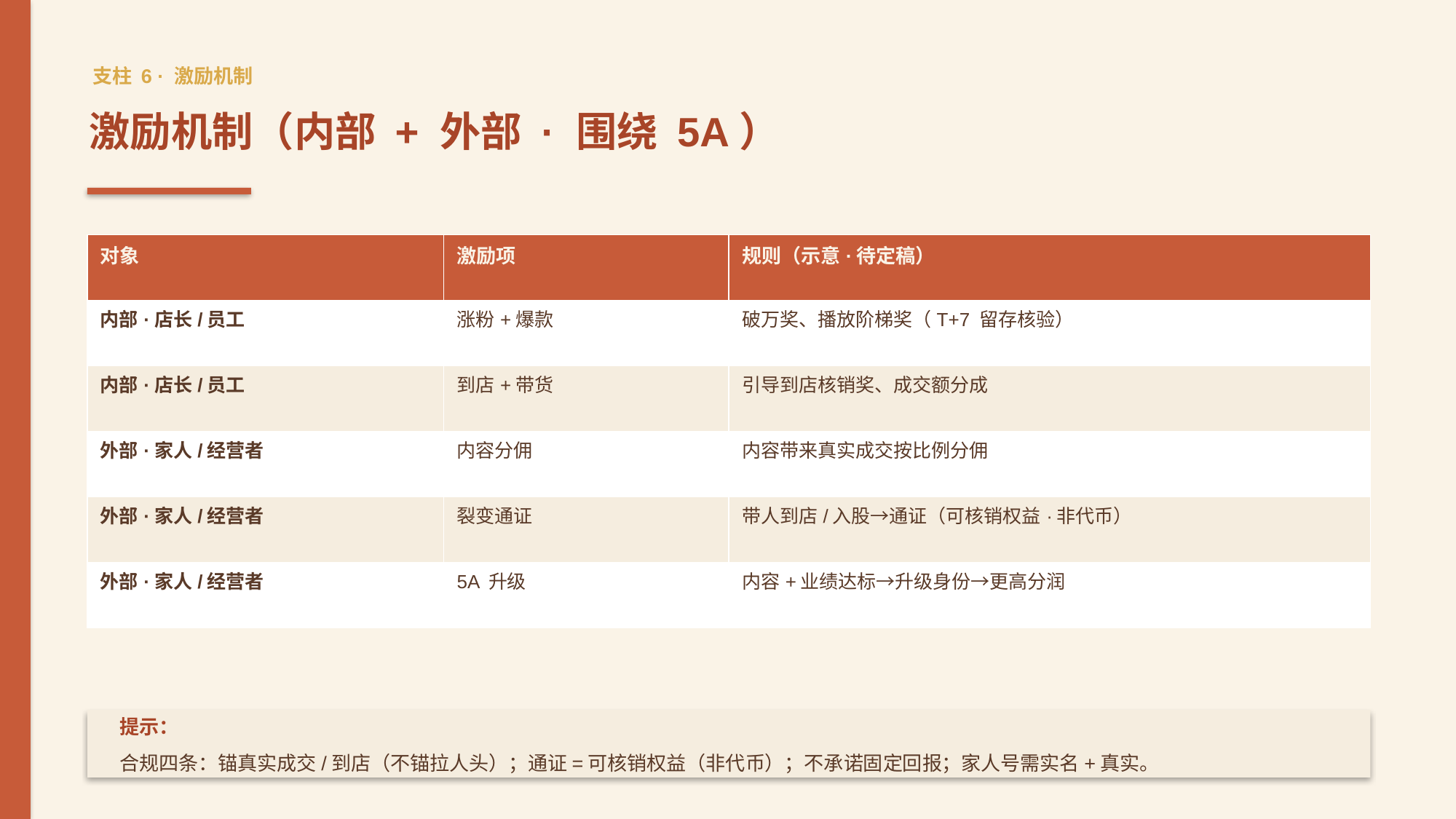

支柱 6 · 激励机制
激励机制（内部 + 外部 · 围绕 5A）

| 对象 | 激励项 | 规则（示意·待定稿） |
| --- | --- | --- |
| 内部·店长/员工 | 涨粉+爆款 | 破万奖、播放阶梯奖（T+7 留存核验） |
| 内部·店长/员工 | 到店+带货 | 引导到店核销奖、成交额分成 |
| 外部·家人/经营者 | 内容分佣 | 内容带来真实成交按比例分佣 |
| 外部·家人/经营者 | 裂变通证 | 带人到店/入股→通证（可核销权益·非代币） |
| 外部·家人/经营者 | 5A 升级 | 内容+业绩达标→升级身份→更高分润 |

提示：
合规四条：锚真实成交/到店（不锚拉人头）；通证=可核销权益（非代币）；不承诺固定回报；家人号需实名+真实。